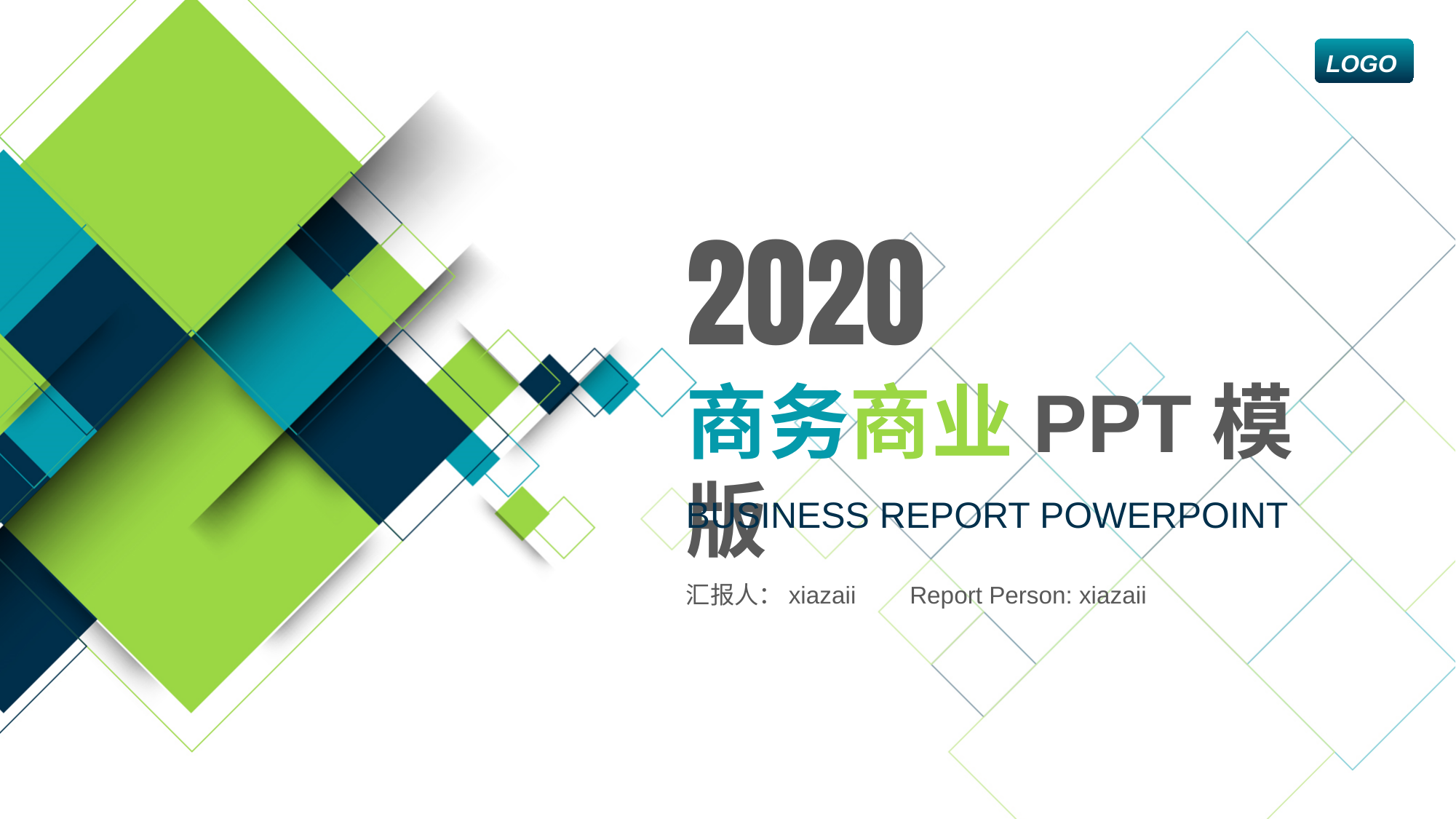

LOGO
2020
商务商业PPT模版
BUSINESS REPORT POWERPOINT
汇报人：xiazaii        Report Person: xiazaii